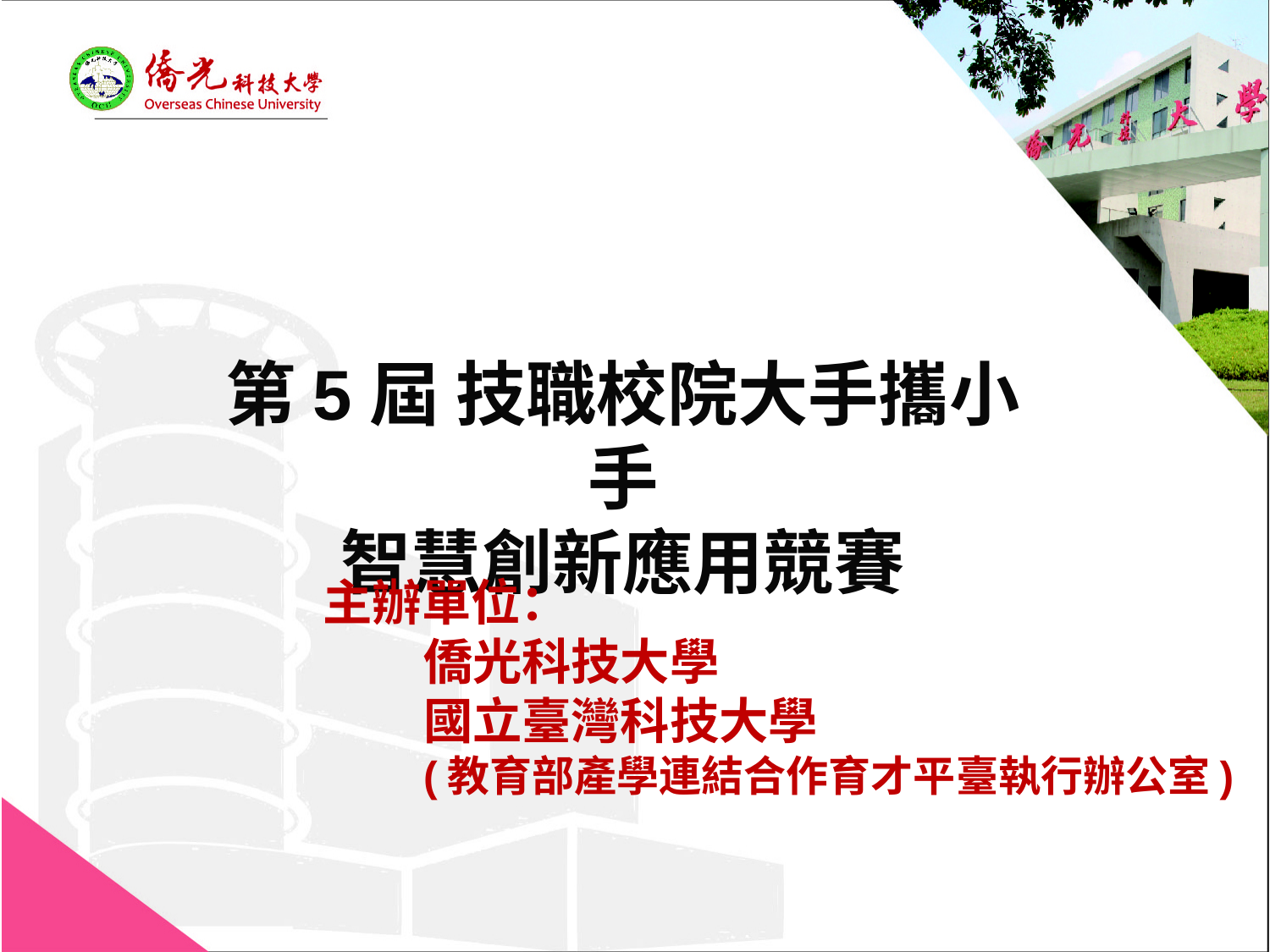

第5屆 技職校院大手攜小手
智慧創新應用競賽
主辦單位：
僑光科技大學
國立臺灣科技大學
(教育部產學連結合作育才平臺執行辦公室)